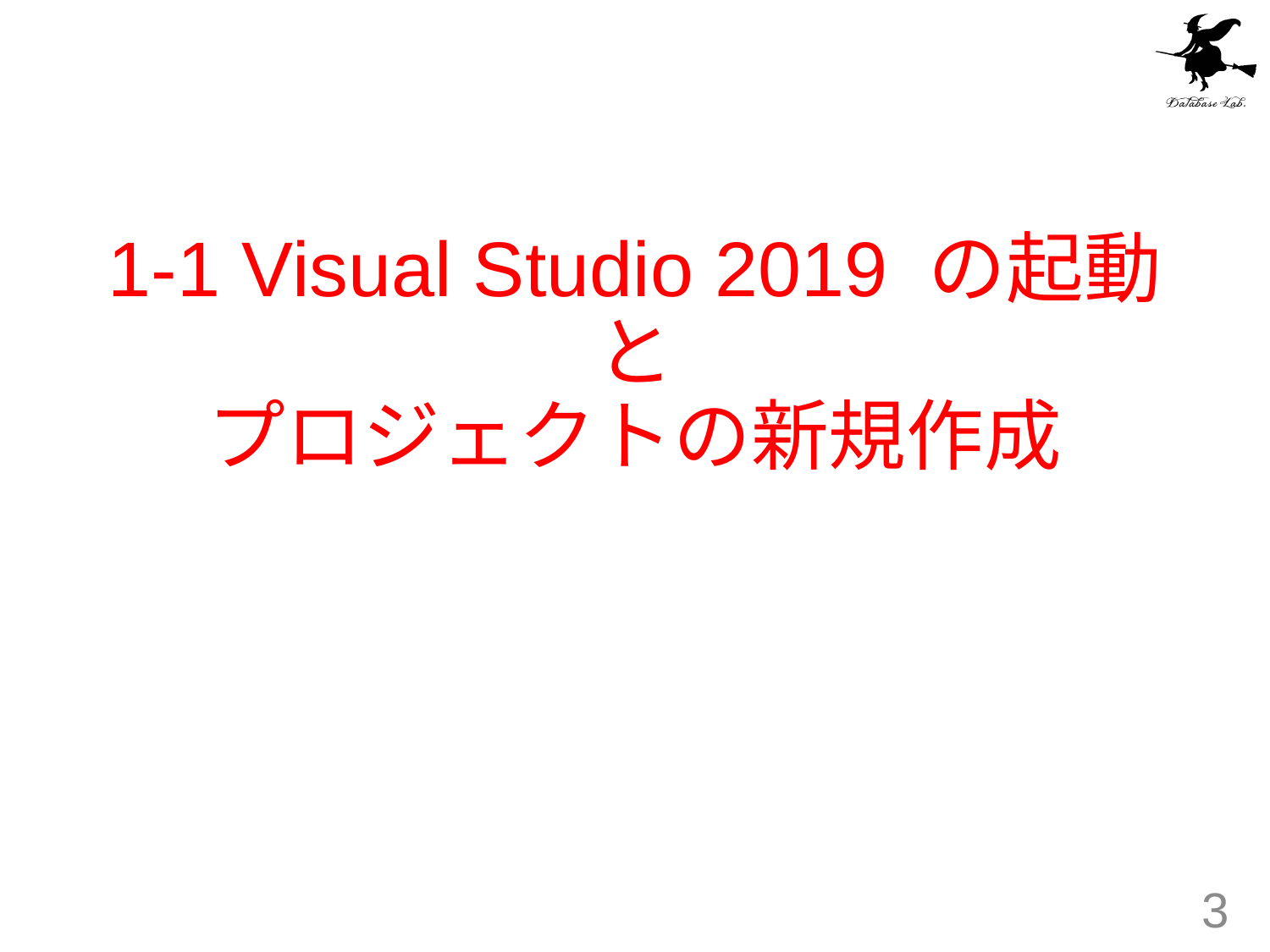

# 1-1 Visual Studio 2019 の起動と プロジェクトの新規作成

3